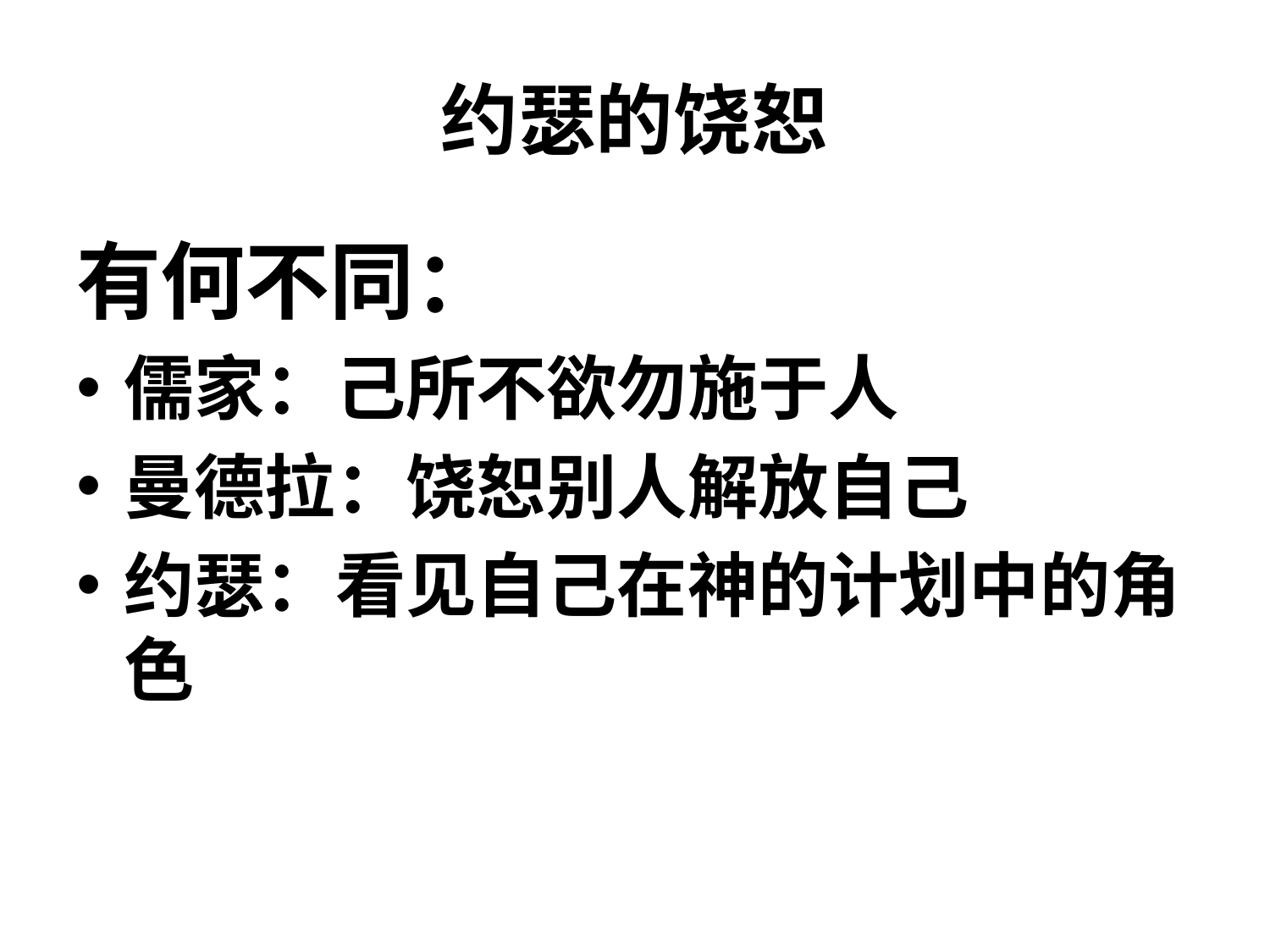

# 约瑟的饶恕
有何不同：
儒家：己所不欲勿施于人
曼德拉：饶恕别人解放自己
约瑟：看见自己在神的计划中的角色